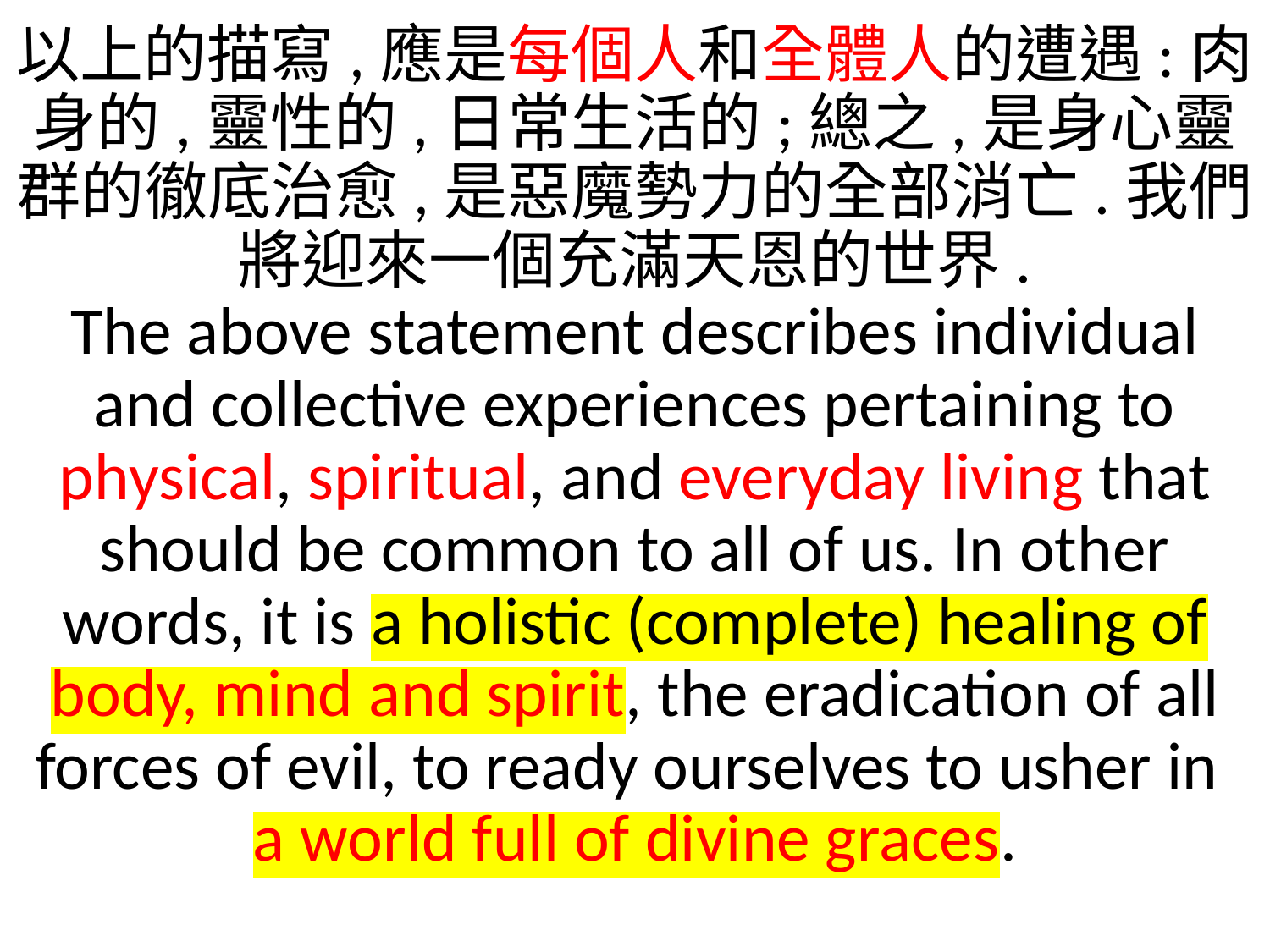

以上的描寫,應是每個人和全體人的遭遇:肉身的,靈性的,日常生活的;總之,是身心靈群的徹底治愈,是惡魔勢力的全部消亡.我們將迎來一個充滿天恩的世界.
The above statement describes individual and collective experiences pertaining to physical, spiritual, and everyday living that should be common to all of us. In other words, it is a holistic (complete) healing of body, mind and spirit, the eradication of all forces of evil, to ready ourselves to usher in
a world full of divine graces.